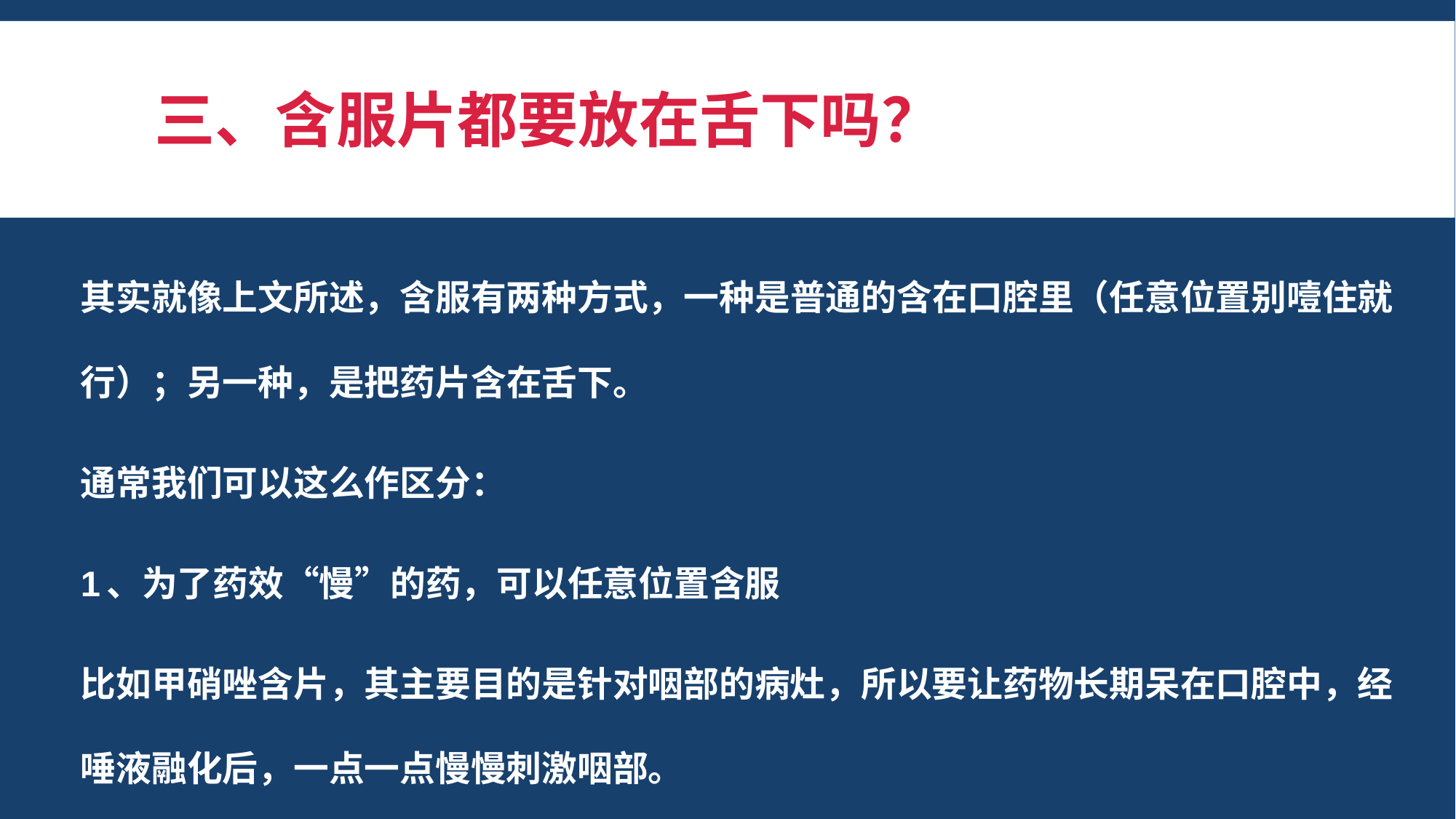

# 三、含服片都要放在舌下吗？
其实就像上文所述，含服有两种方式，一种是普通的含在口腔里（任意位置别噎住就行）；另一种，是把药片含在舌下。
通常我们可以这么作区分：
1、为了药效“慢”的药，可以任意位置含服
比如甲硝唑含片，其主要目的是针对咽部的病灶，所以要让药物长期呆在口腔中，经唾液融化后，一点一点慢慢刺激咽部。